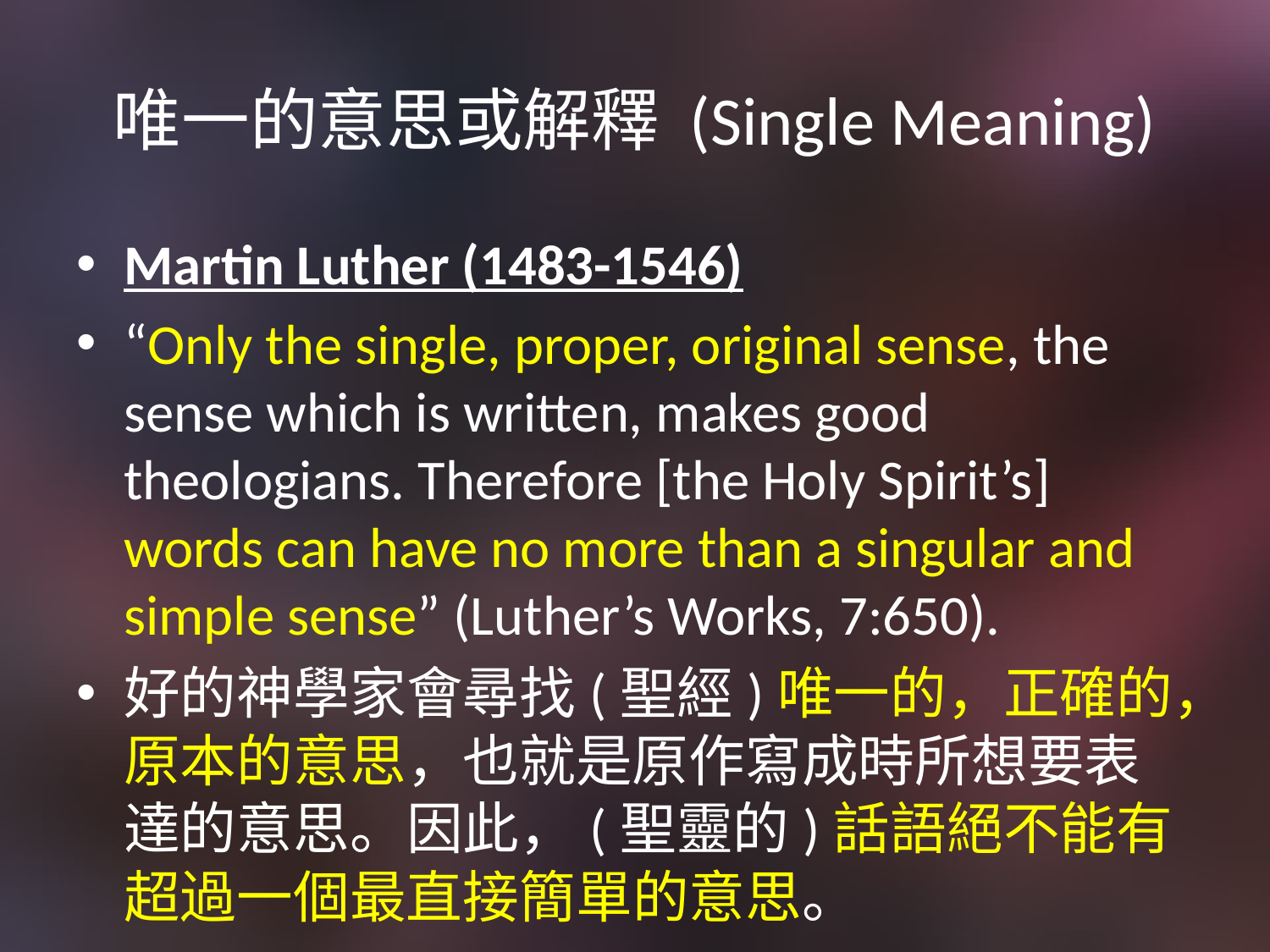

# 唯一的意思或解釋 (Single Meaning)
Martin Luther (1483-1546)
“Only the single, proper, original sense, the sense which is written, makes good theologians. Therefore [the Holy Spirit’s] words can have no more than a singular and simple sense” (Luther’s Works, 7:650).
好的神學家會尋找(聖經)唯一的，正確的，原本的意思，也就是原作寫成時所想要表達的意思。因此，(聖靈的)話語絕不能有超過一個最直接簡單的意思。